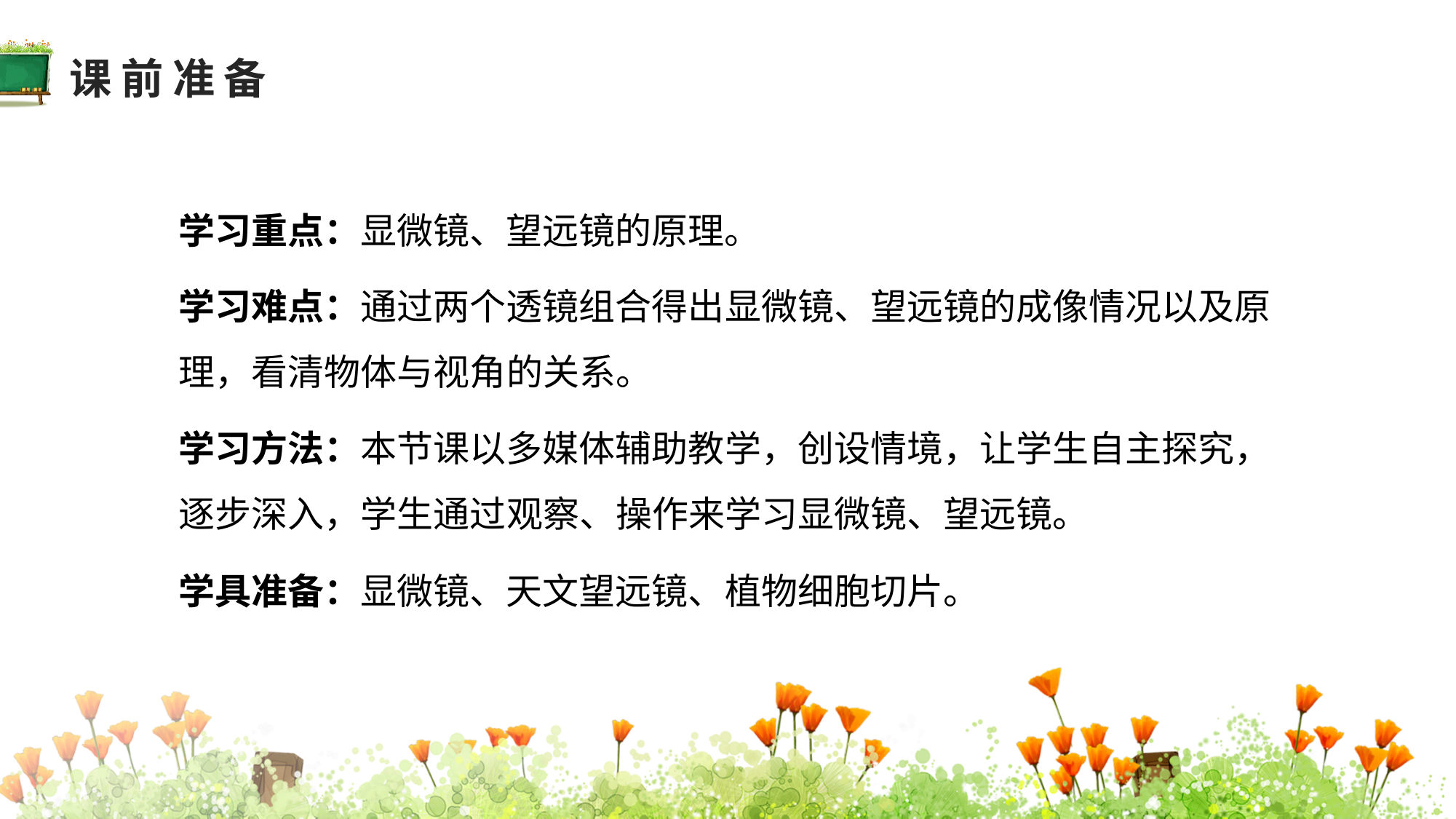

课前准备
学习重点：显微镜、望远镜的原理。
教学分析
学习难点：通过两个透镜组合得出显微镜、望远镜的成像情况以及原理，看清物体与视角的关系。
学习方法：本节课以多媒体辅助教学，创设情境，让学生自主探究，逐步深入，学生通过观察、操作来学习显微镜、望远镜。
学具准备：显微镜、天文望远镜、植物细胞切片。